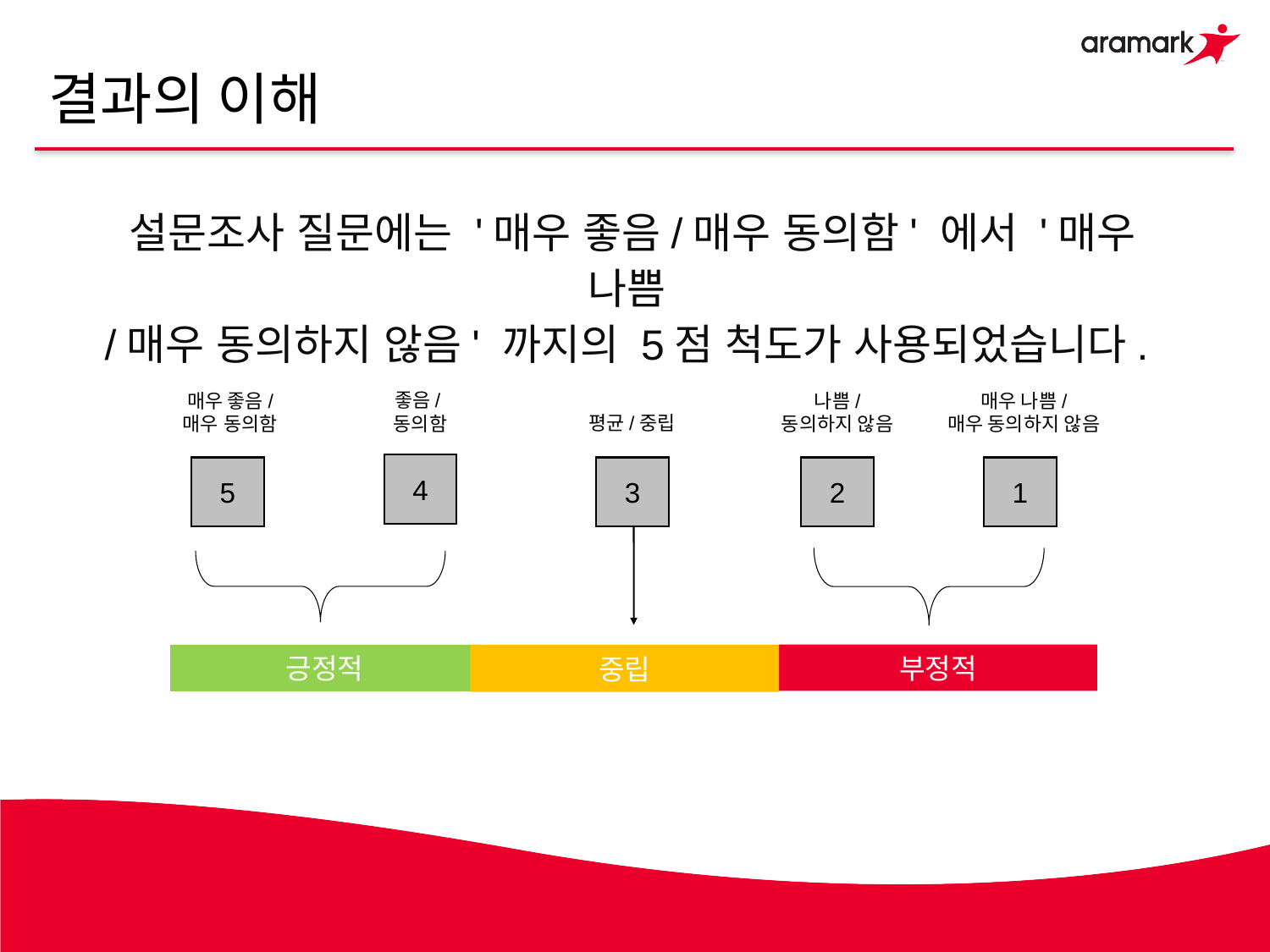

# 결과의 이해
설문조사 질문에는 '매우 좋음/매우 동의함' 에서 '매우 나쁨
/매우 동의하지 않음' 까지의 5점 척도가 사용되었습니다.

좋음/
동의함
매우 좋음/
매우 동의함
나쁨/
동의하지 않음
매우 나쁨/
매우 동의하지 않음
평균/중립
4
5
3
2
1

부정적
긍정적
중립